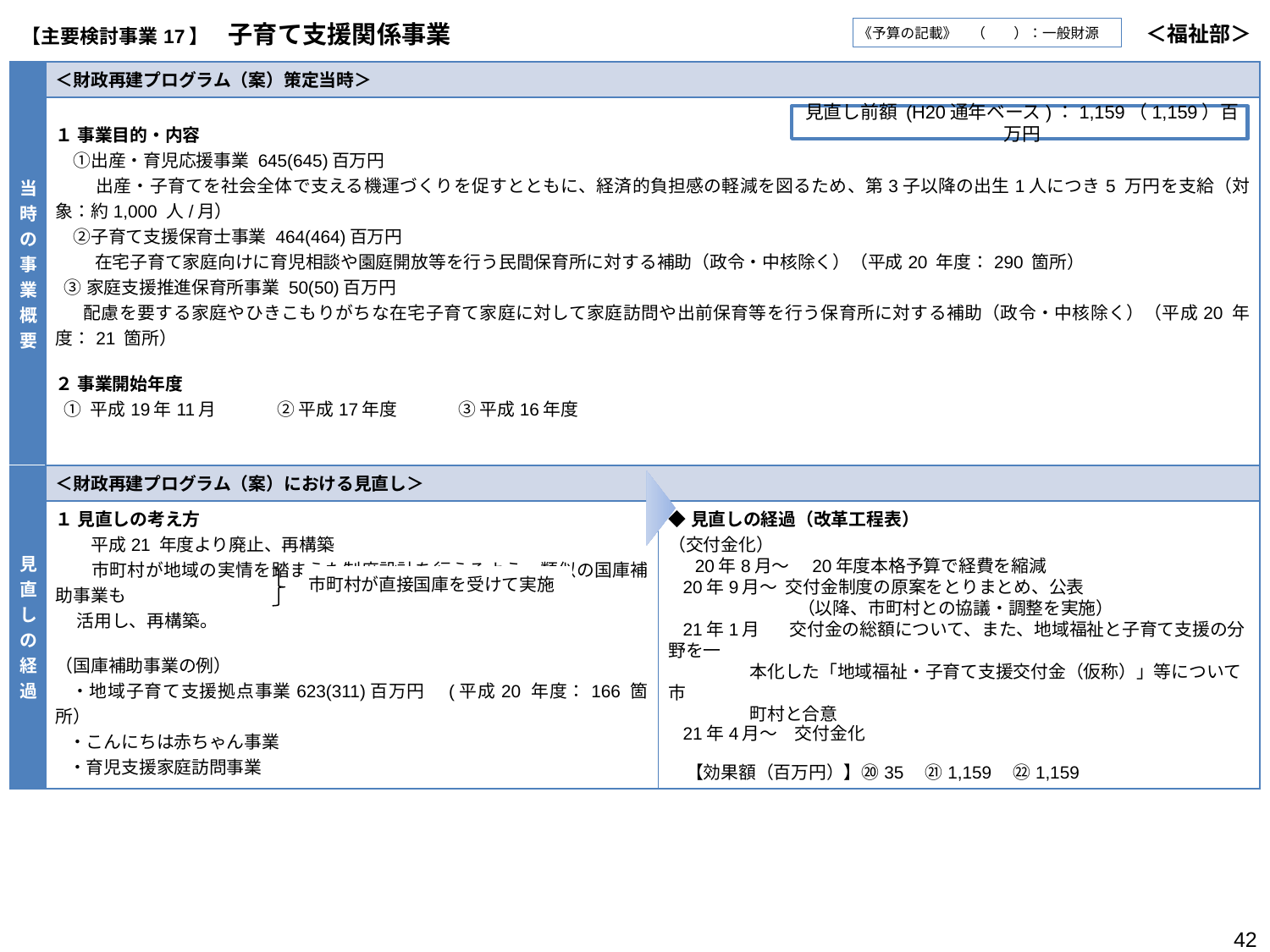

| 【主要検討事業17】　子育て支援関係事業 | ＜福祉部＞ |
| --- | --- |
《予算の記載》　（　　）：一般財源
| 当時の事業概要 | ＜財政再建プログラム（案）策定当時＞ |  |
| --- | --- | --- |
|  | １ 事業目的・内容 　①出産・育児応援事業 645(645)百万円 　　 出産・子育てを社会全体で支える機運づくりを促すとともに、経済的負担感の軽減を図るため、第3子以降の出生1人につき5 万円を支給（対象：約1,000 人/月） 　②子育て支援保育士事業 464(464)百万円 　　 在宅子育て家庭向けに育児相談や園庭開放等を行う民間保育所に対する補助（政令・中核除く）（平成20 年度：290 箇所） ③家庭支援推進保育所事業 50(50)百万円 配慮を要する家庭やひきこもりがちな在宅子育て家庭に対して家庭訪問や出前保育等を行う保育所に対する補助（政令・中核除く）（平成20 年度：21 箇所） ２ 事業開始年度 ① 平成19年11月　　　 ② 平成17年度　　　 ③ 平成16年度 |  |
| 見直しの経過 | ＜財政再建プログラム（案）における見直し＞ |  |
|  | １ 見直しの考え方 　　平成21 年度より廃止、再構築 　　市町村が地域の実情を踏まえた制度設計を行えるよう、類似の国庫補助事業も 活用し、再構築。 （国庫補助事業の例） ・地域子育て支援拠点事業623(311)百万円　(平成20 年度：166 箇所） ・こんにちは赤ちゃん事業 ・育児支援家庭訪問事業 | ◆見直しの経過（改革工程表） （交付金化） 　 20年8月～　20年度本格予算で経費を縮減 20年9月～ 交付金制度の原案をとりまとめ、公表 　　 　　　　（以降、市町村との協議・調整を実施） 21年1月　 交付金の総額について、また、地域福祉と子育て支援の分野を一 本化した「地域福祉・子育て支援交付金（仮称）」等について市 町村と合意 21年4月～　交付金化 　【効果額（百万円）】⑳35　㉑1,159　㉒1,159 |
見直し前額 (H20通年ベース)：1,159（1,159）百万円

市町村が直接国庫を受けて実施
42